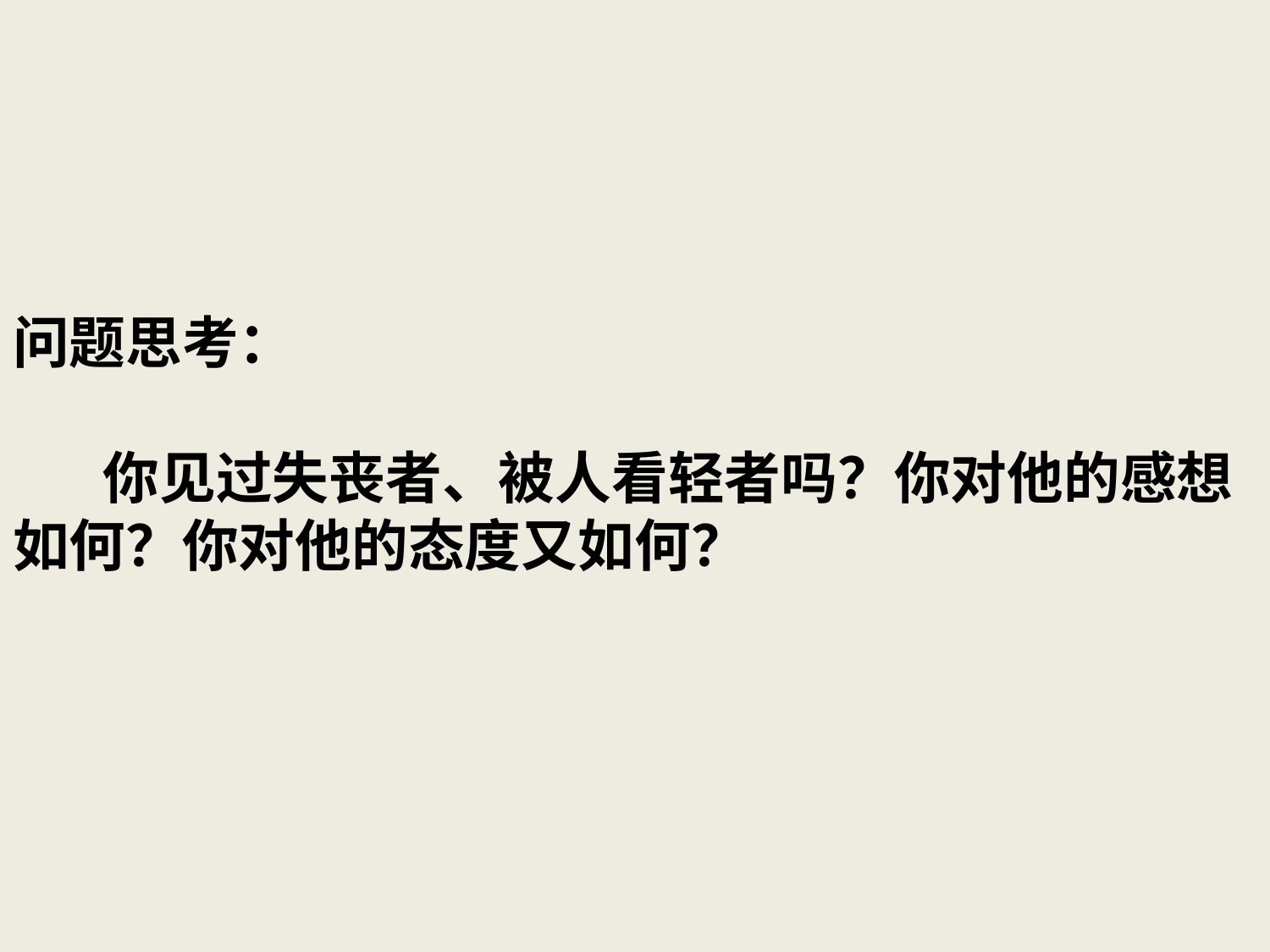

# 问题思考： 你见过失丧者、被人看轻者吗？你对他的感想如何？你对他的态度又如何？